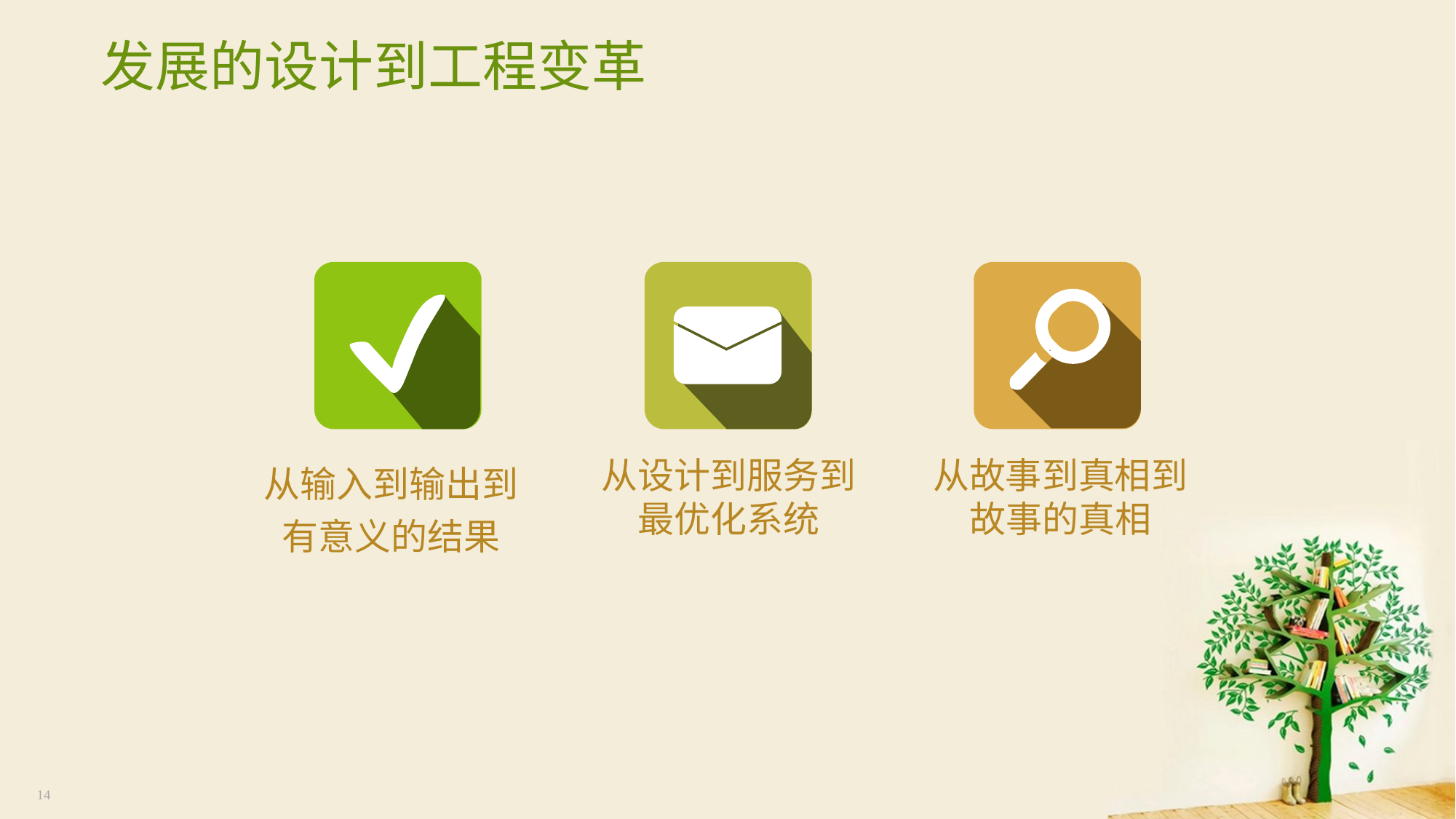

# 发展的设计到工程变革

从输入到输出到有意义的结果
从设计到服务到最优化系统
从故事到真相到故事的真相
14